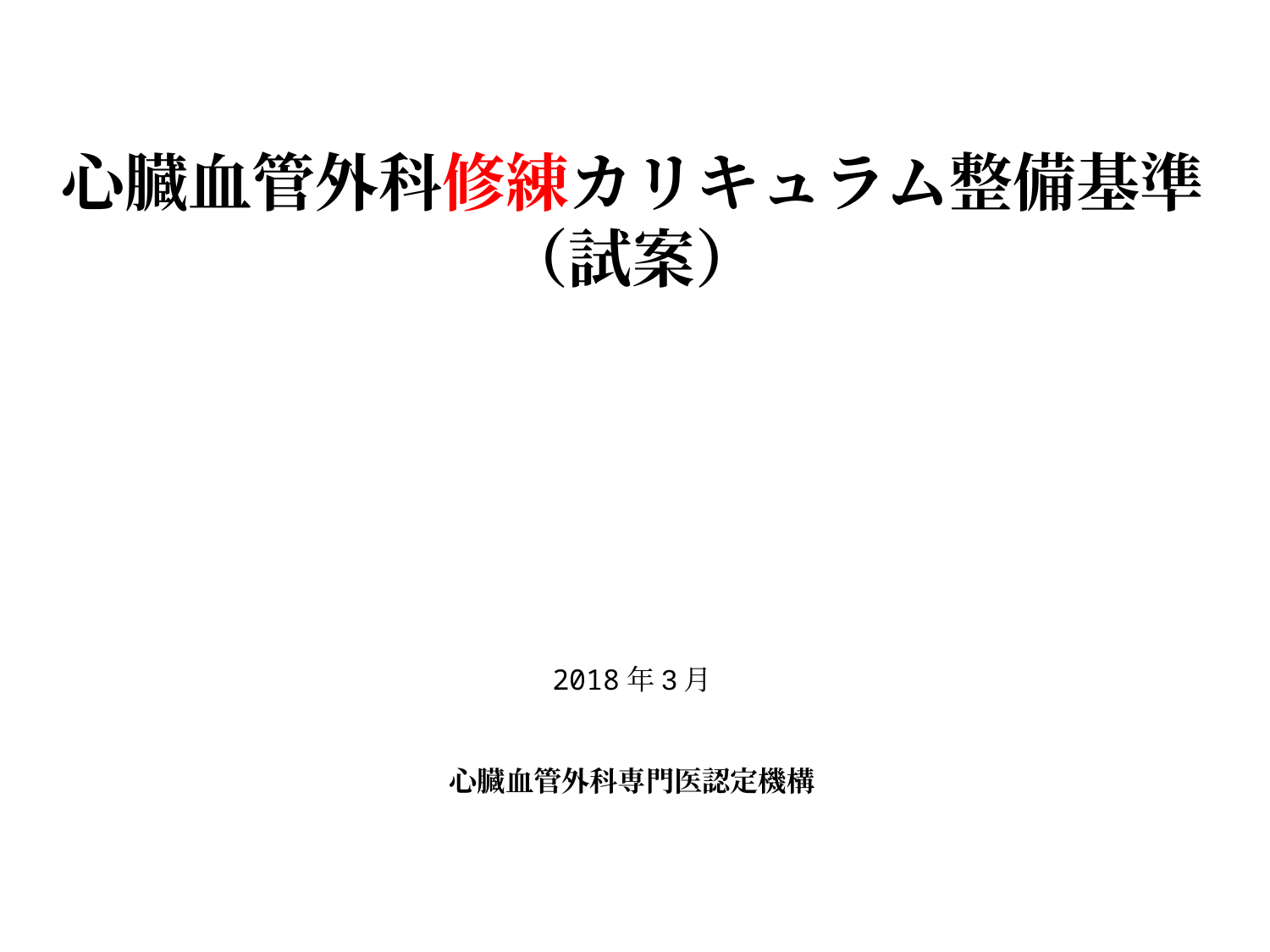

心臓血管外科修練カリキュラム整備基準
（試案）

2018年3月

心臓血管外科専門医認定機構